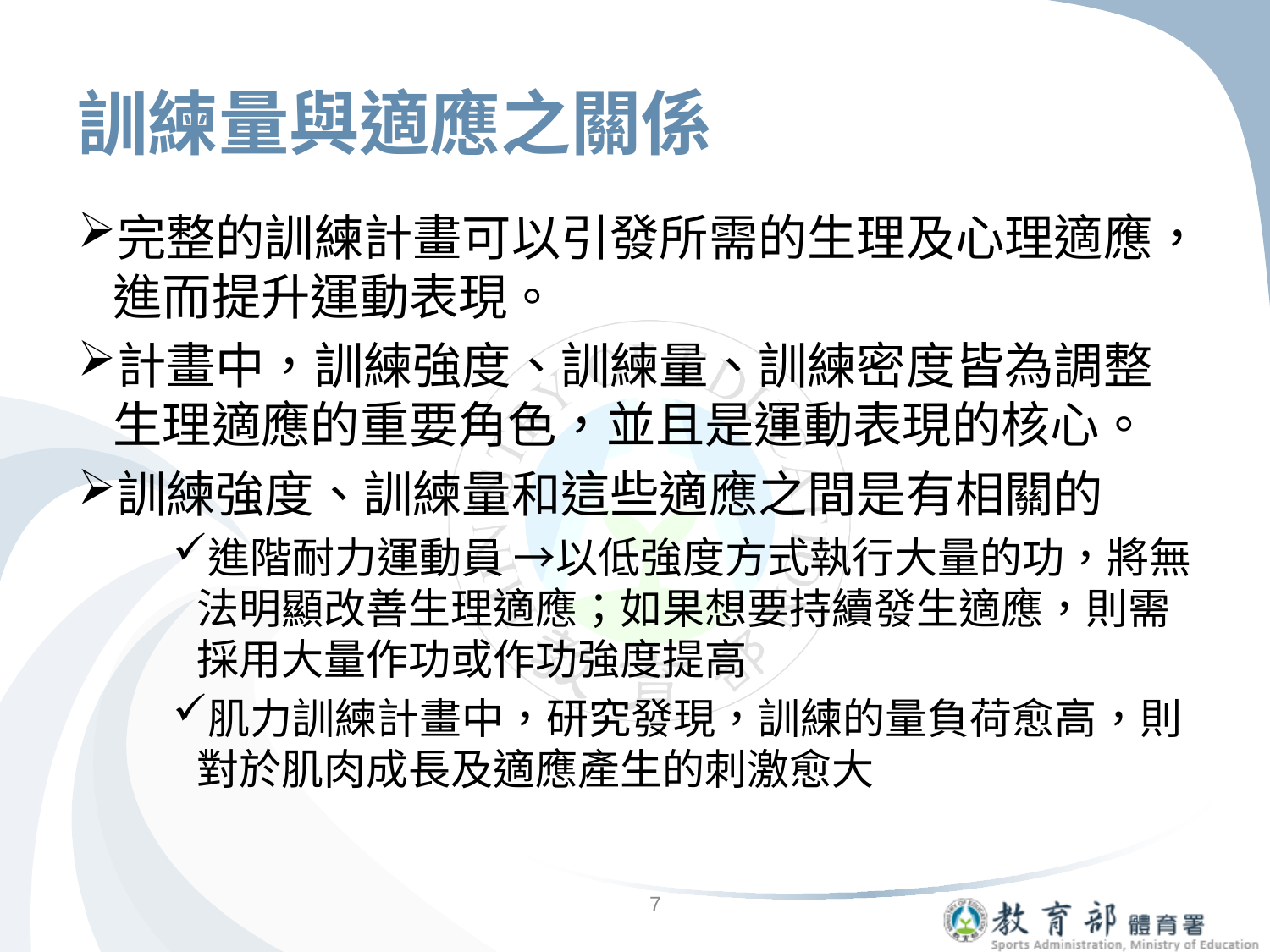

# 訓練量與適應之關係
完整的訓練計畫可以引發所需的生理及心理適應，進而提升運動表現。
計畫中，訓練強度、訓練量、訓練密度皆為調整生理適應的重要角色，並且是運動表現的核心。
訓練強度、訓練量和這些適應之間是有相關的
進階耐力運動員 →以低強度方式執行大量的功，將無法明顯改善生理適應；如果想要持續發生適應，則需採用大量作功或作功強度提高
肌力訓練計畫中，研究發現，訓練的量負荷愈高，則對於肌肉成長及適應產生的刺激愈大
7